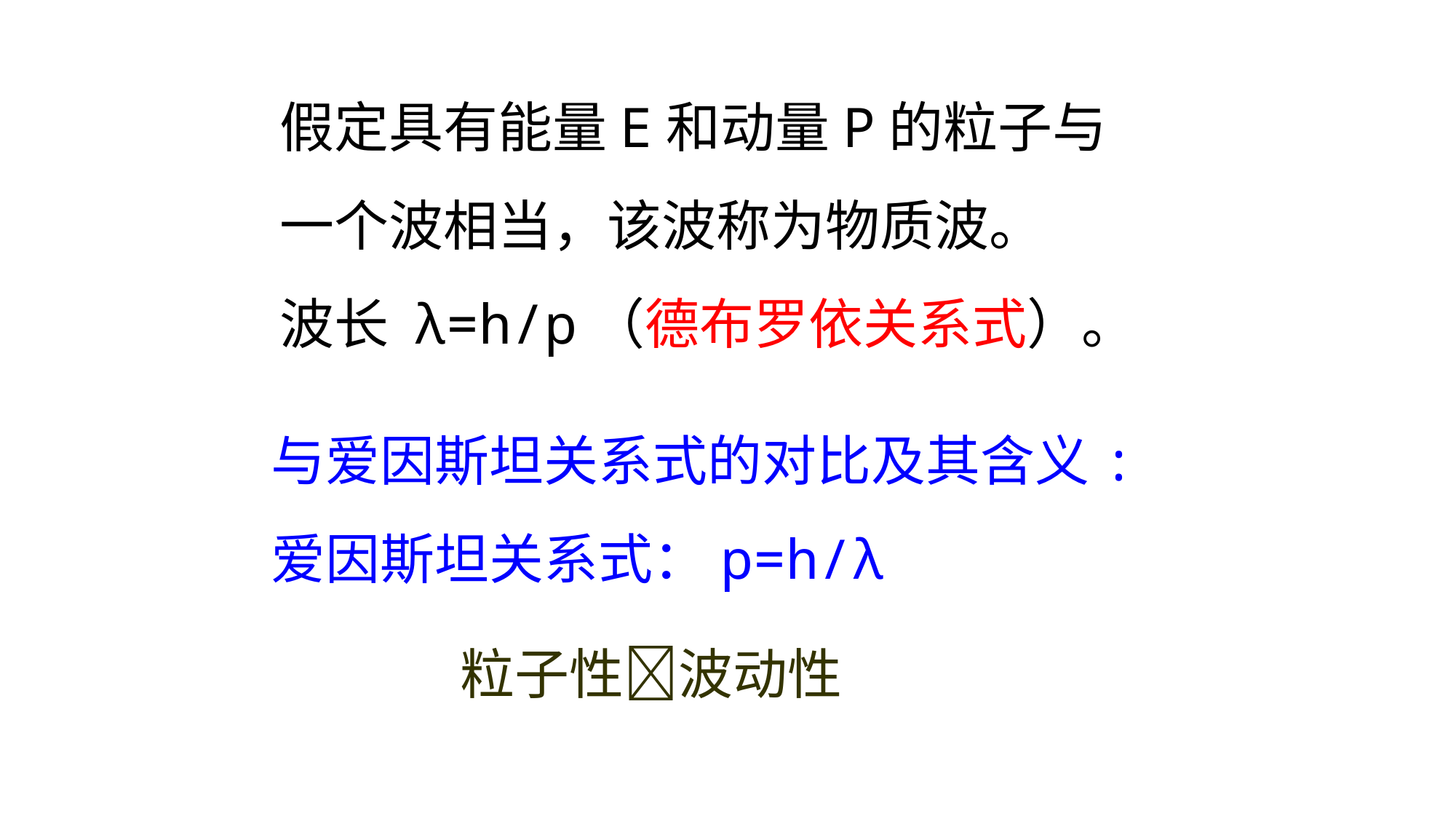

假定具有能量E和动量P的粒子与一个波相当，该波称为物质波。
波长 λ=h/p（德布罗依关系式）。
与爱因斯坦关系式的对比及其含义:
爱因斯坦关系式：p=h/λ
粒子性↔波动性